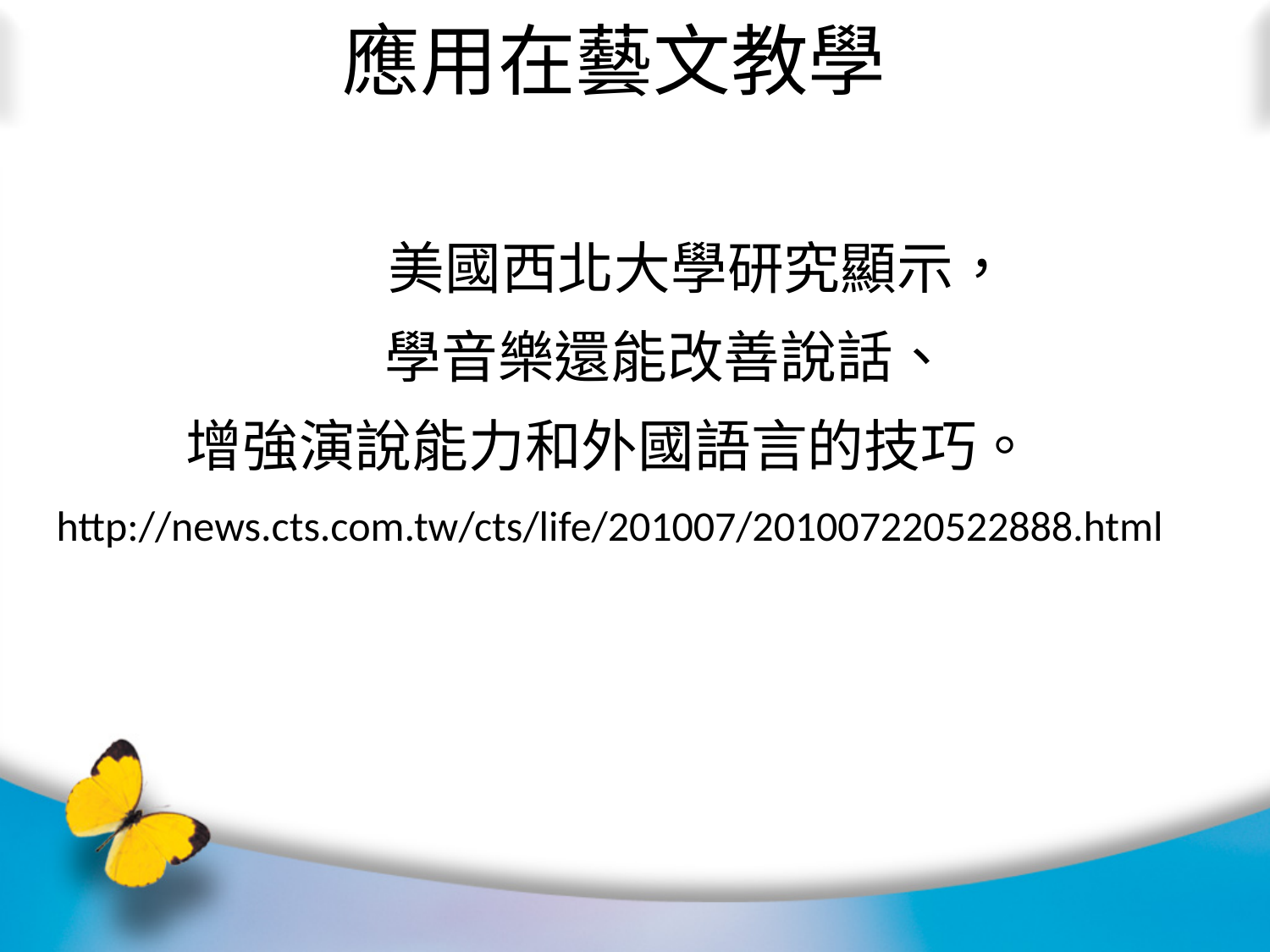

# 應用在藝文教學
             美國西北大學研究顯示，
        學音樂還能改善說話、
增強演說能力和外國語言的技巧。
http://news.cts.com.tw/cts/life/201007/201007220522888.html